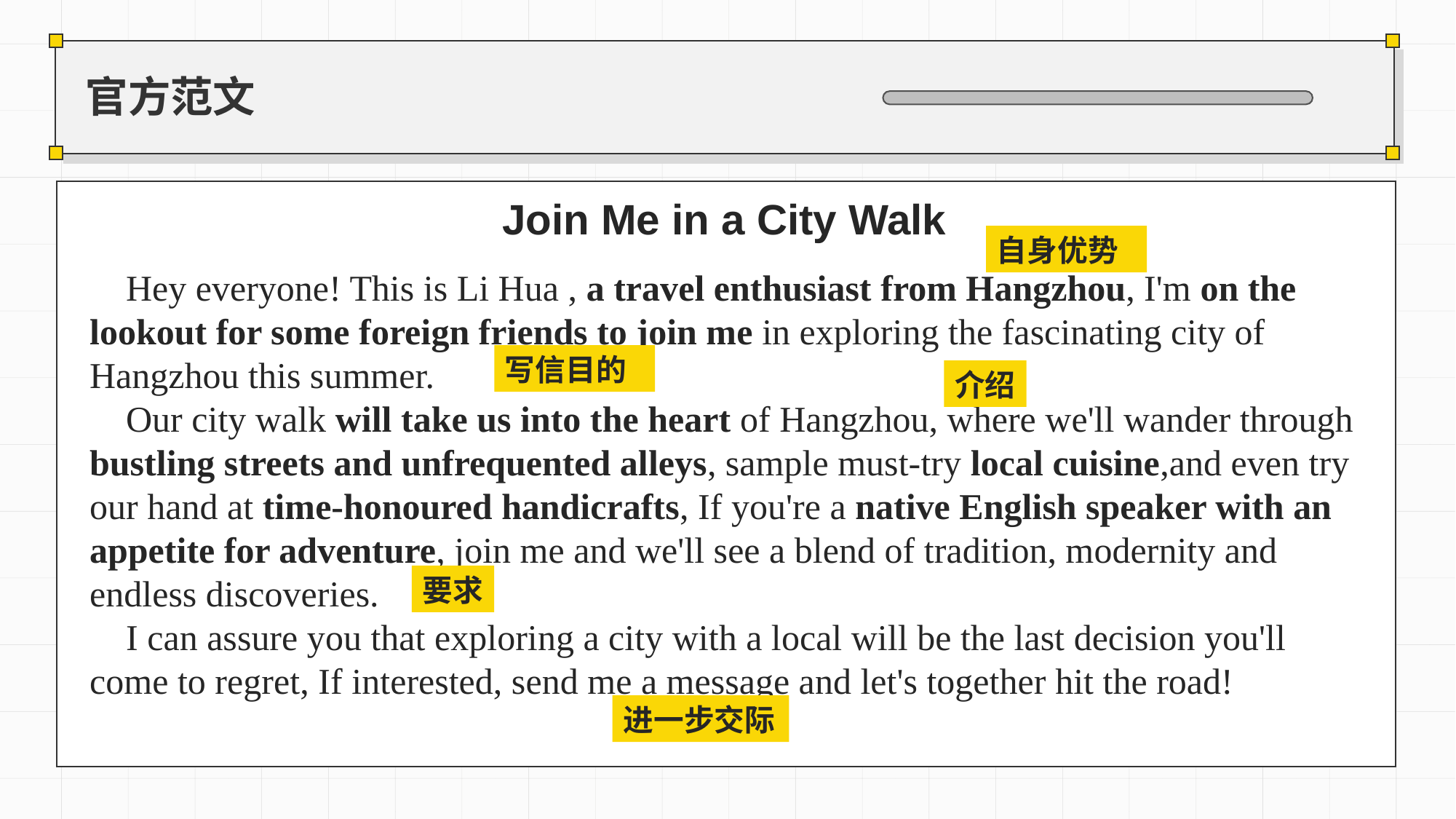

# 官方范文
Join Me in a City Walk

自身优势
    Hey everyone! This is Li Hua , a travel enthusiast from Hangzhou, I'm on the lookout for some foreign friends to join me in exploring the fascinating city of Hangzhou this summer.
    Our city walk will take us into the heart of Hangzhou, where we'll wander through bustling streets and unfrequented alleys, sample must-try local cuisine,and even try our hand at time-honoured handicrafts, If you're a native English speaker with an appetite for adventure, join me and we'll see a blend of tradition, modernity and endless discoveries.
    I can assure you that exploring a city with a local will be the last decision you'll come to regret, If interested, send me a message and let's together hit the road!
写信目的
介绍
要求
进一步交际